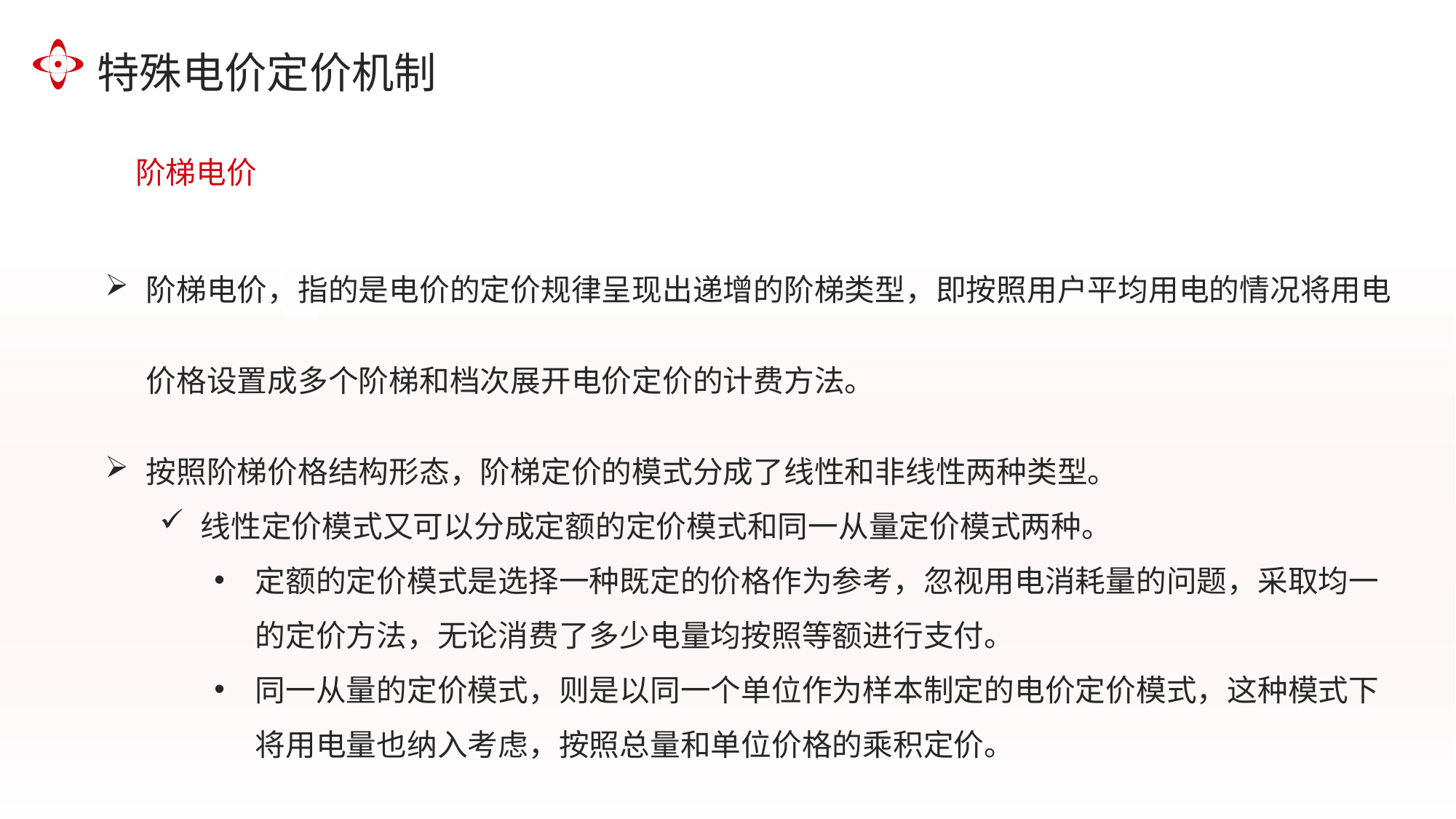

特殊电价定价机制

阶梯电价
阶梯电价，指的是电价的定价规律呈现出递增的阶梯类型，即按照用户平均用电的情况将用电价格设置成多个阶梯和档次展开电价定价的计费方法。
按照阶梯价格结构形态，阶梯定价的模式分成了线性和非线性两种类型。
线性定价模式又可以分成定额的定价模式和同一从量定价模式两种。
定额的定价模式是选择一种既定的价格作为参考，忽视用电消耗量的问题，采取均一的定价方法，无论消费了多少电量均按照等额进行支付。
同一从量的定价模式，则是以同一个单位作为样本制定的电价定价模式，这种模式下将用电量也纳入考虑，按照总量和单位价格的乘积定价。